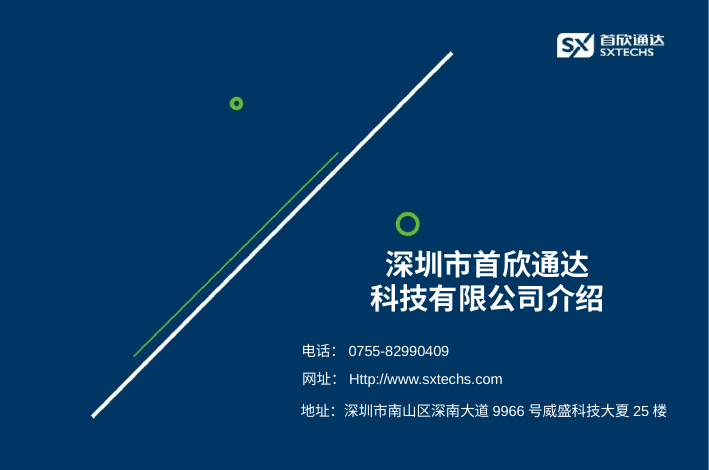

深圳市首欣通达
科技有限公司介绍

电话：0755-82990409
  网址：Http://www.sxtechs.com
地址：深圳市南山区深南大道9966号威盛科技大夏25楼